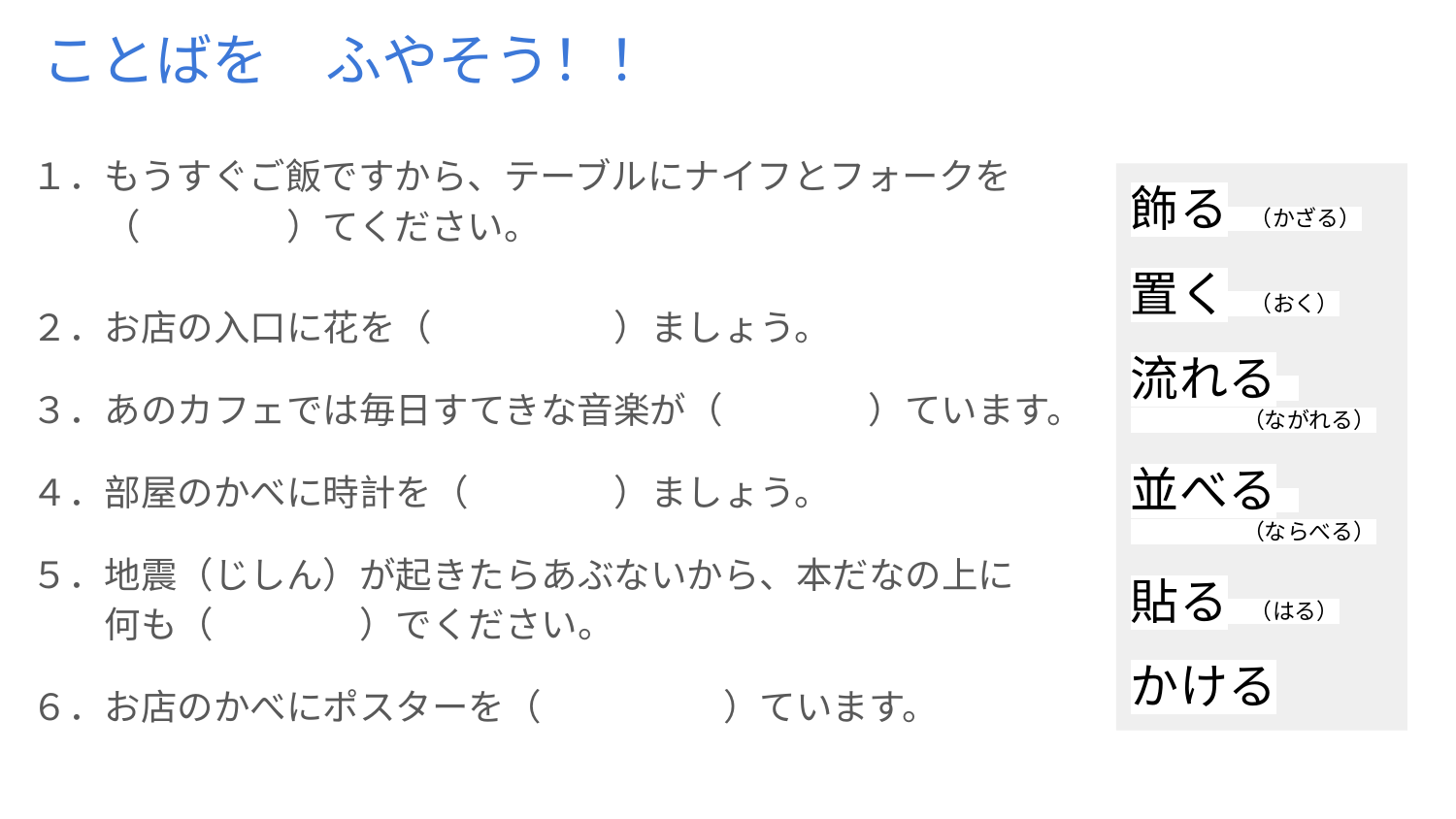

# ことばを　ふやそう！！
１．もうすぐご飯ですから、テーブルにナイフとフォークを
　　（　　　　）てください。

２．お店の入口に花を（　　　　　）ましょう。
３．あのカフェでは毎日すてきな音楽が（　　　　）ています。
４．部屋のかべに時計を（　　　　）ましょう。
５．地震（じしん）が起きたらあぶないから、本だなの上に
　　何も（　　　　）でください。
６．お店のかべにポスターを（　　　　　）ています。
飾る　（かざる）

置く　（おく）

流れる
　　　　　（ながれる）

並べる
　　　　　（ならべる）

貼る　（はる）

かける